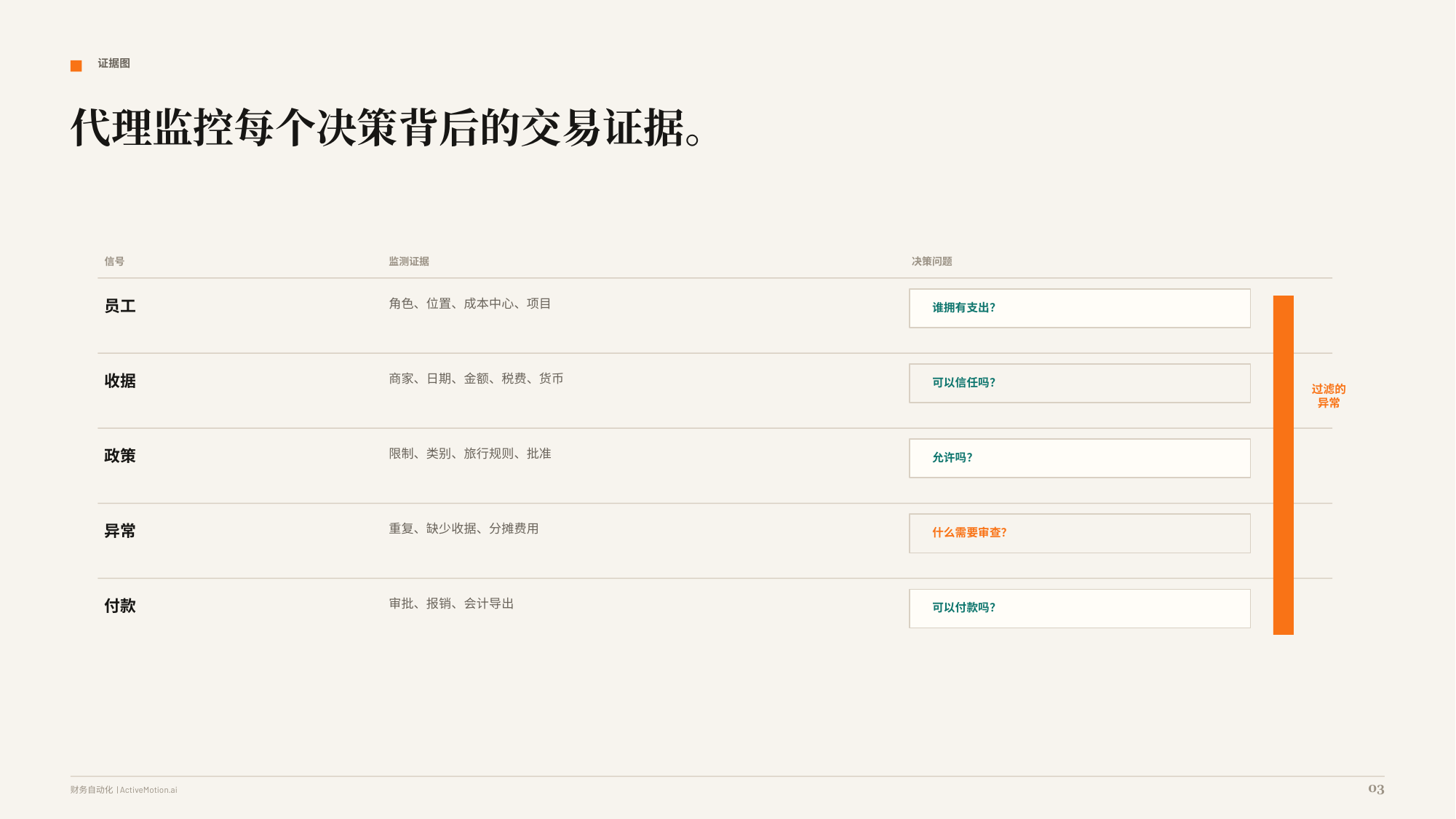

证据图

代理监控每个决策背后的交易证据。
信号
监测证据
决策问题

员工
角色、位置、成本中心、项目

谁拥有支出？

收据
商家、日期、金额、税费、货币
可以信任吗？
过滤的异常

政策
限制、类别、旅行规则、批准
允许吗？

异常
重复、缺少收据、分摊费用
什么需要审查？

付款
审批、报销、会计导出
可以付款吗？

03
财务自动化 | ActiveMotion.ai